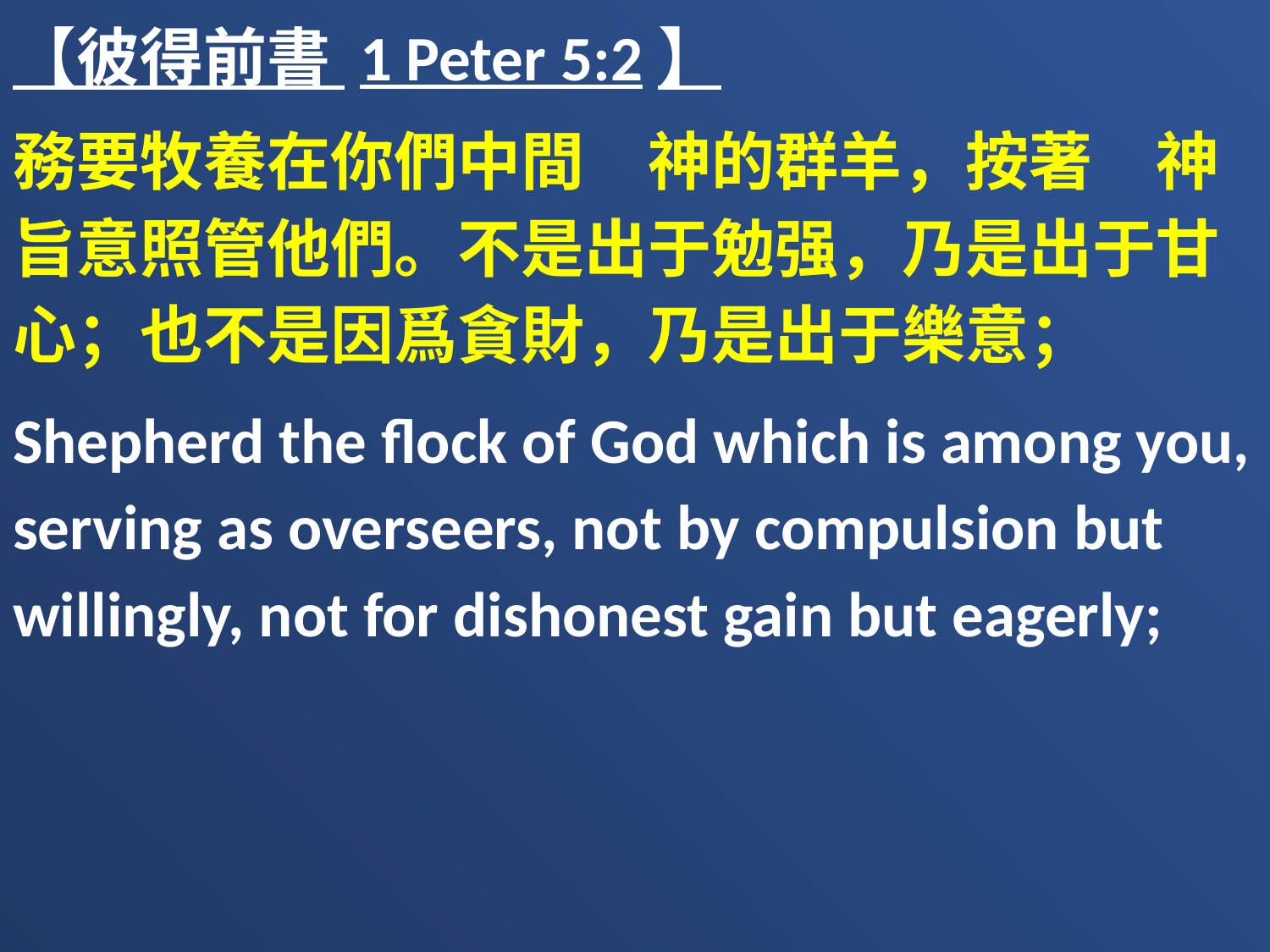

【彼得前書 1 Peter 5:2】
務要牧養在你們中間　神的群羊，按著　神旨意照管他們。不是出于勉强，乃是出于甘心；也不是因爲貪財，乃是出于樂意；
Shepherd the flock of God which is among you, serving as overseers, not by compulsion but willingly, not for dishonest gain but eagerly;